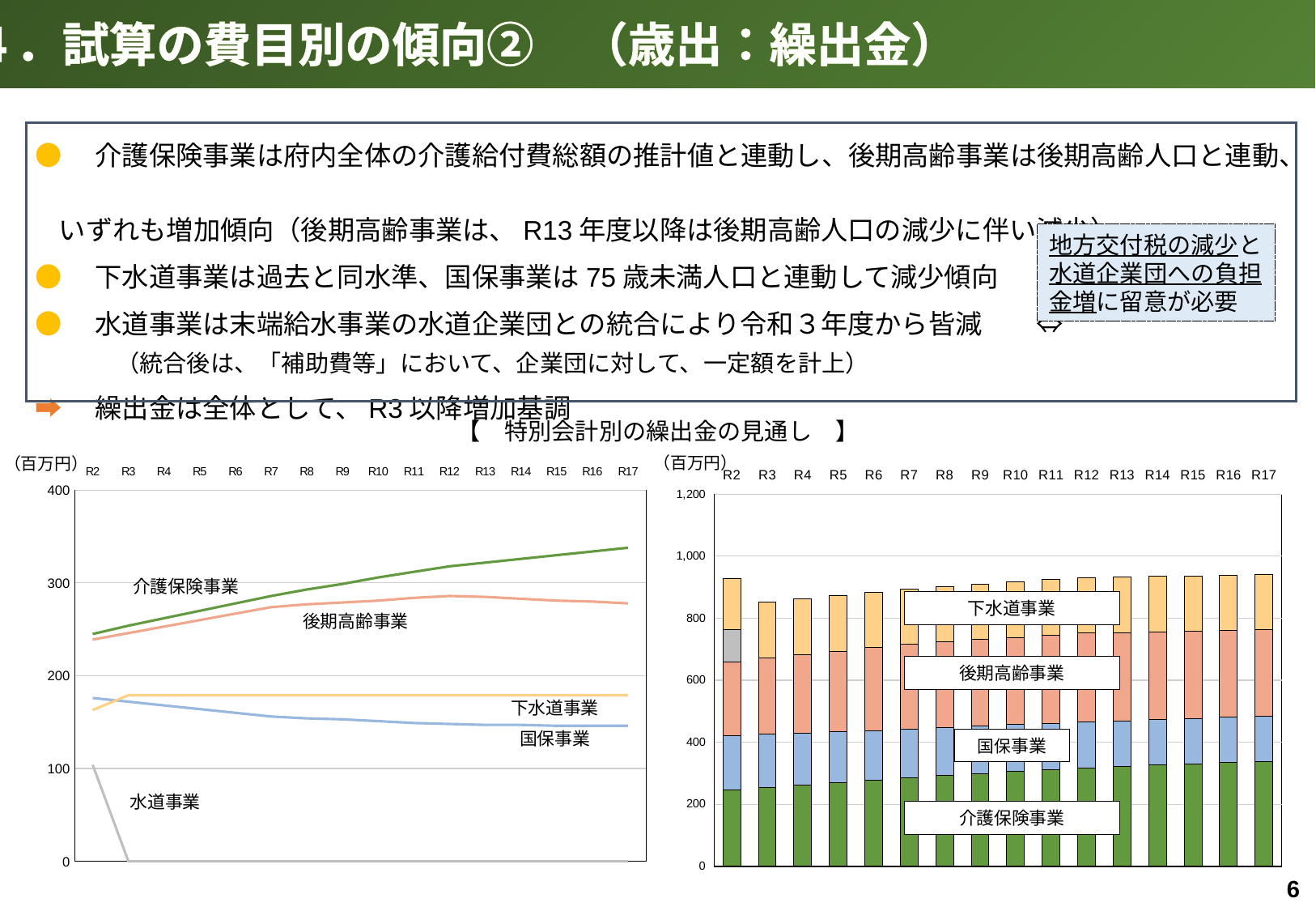

４．試算の費目別の傾向②　（歳出：繰出金）

●　介護保険事業は府内全体の介護給付費総額の推計値と連動し、後期高齢事業は後期高齢人口と連動、
    いずれも増加傾向（後期高齢事業は、R13年度以降は後期高齢人口の減少に伴い減少）
●　下水道事業は過去と同水準、国保事業は75歳未満人口と連動して減少傾向
●　水道事業は末端給水事業の水道企業団との統合により令和３年度から皆減　　⇔
　　　　（統合後は、「補助費等」において、企業団に対して、一定額を計上）
➡　繰出金は全体として、R3以降増加基調
地方交付税の減少と水道企業団への負担金増に留意が必要
【　特別会計別の繰出金の見通し　】
（百万円）
（百万円）

### Chart

| Category | 介護 | 国保 | 後期高齢 | 水道 | 下水 |
|---|---|---|---|---|---|
| R2 | 245.0 | 176.0 | 239.0 | 104.0 | 163.0 |
| R3 | 254.0 | 172.0 | 246.0 | 0.0 | 179.0 |
| R4 | 262.0 | 168.0 | 253.0 | 0.0 | 179.0 |
| R5 | 270.0 | 164.0 | 260.0 | 0.0 | 179.0 |
| R6 | 278.0 | 160.0 | 267.0 | 0.0 | 179.0 |
| R7 | 286.0 | 156.0 | 274.0 | 0.0 | 179.0 |
| R8 | 293.0 | 154.0 | 277.0 | 0.0 | 179.0 |
| R9 | 299.0 | 153.0 | 279.0 | 0.0 | 179.0 |
| R10 | 306.0 | 151.0 | 281.0 | 0.0 | 179.0 |
| R11 | 312.0 | 149.0 | 284.0 | 0.0 | 179.0 |
| R12 | 318.0 | 148.0 | 286.0 | 0.0 | 179.0 |
| R13 | 322.0 | 147.0 | 285.0 | 0.0 | 179.0 |
| R14 | 326.0 | 147.0 | 283.0 | 0.0 | 179.0 |
| R15 | 330.0 | 146.0 | 281.0 | 0.0 | 179.0 |
| R16 | 334.0 | 146.0 | 280.0 | 0.0 | 179.0 |
| R17 | 338.0 | 146.0 | 278.0 | 0.0 | 179.0 |

### Chart

| Category |  |  |  |  |  |
|---|---|---|---|---|---|
| R2 | 245.0 | 176.0 | 239.0 | 104.0 | 163.0 |
| R3 | 254.0 | 172.0 | 246.0 | 0.0 | 179.0 |
| R4 | 262.0 | 168.0 | 253.0 | 0.0 | 179.0 |
| R5 | 270.0 | 164.0 | 260.0 | 0.0 | 179.0 |
| R6 | 278.0 | 160.0 | 267.0 | 0.0 | 179.0 |
| R7 | 286.0 | 156.0 | 274.0 | 0.0 | 179.0 |
| R8 | 293.0 | 154.0 | 277.0 | 0.0 | 179.0 |
| R9 | 299.0 | 153.0 | 279.0 | 0.0 | 179.0 |
| R10 | 306.0 | 151.0 | 281.0 | 0.0 | 179.0 |
| R11 | 312.0 | 149.0 | 284.0 | 0.0 | 179.0 |
| R12 | 318.0 | 148.0 | 286.0 | 0.0 | 179.0 |
| R13 | 322.0 | 147.0 | 285.0 | 0.0 | 179.0 |
| R14 | 326.0 | 147.0 | 283.0 | 0.0 | 179.0 |
| R15 | 330.0 | 146.0 | 281.0 | 0.0 | 179.0 |
| R16 | 334.0 | 146.0 | 280.0 | 0.0 | 179.0 |
| R17 | 338.0 | 146.0 | 278.0 | 0.0 | 179.0 |
介護保険事業
下水道事業
後期高齢事業
後期高齢事業
下水道事業
国保事業
国保事業
介護保険事業
6